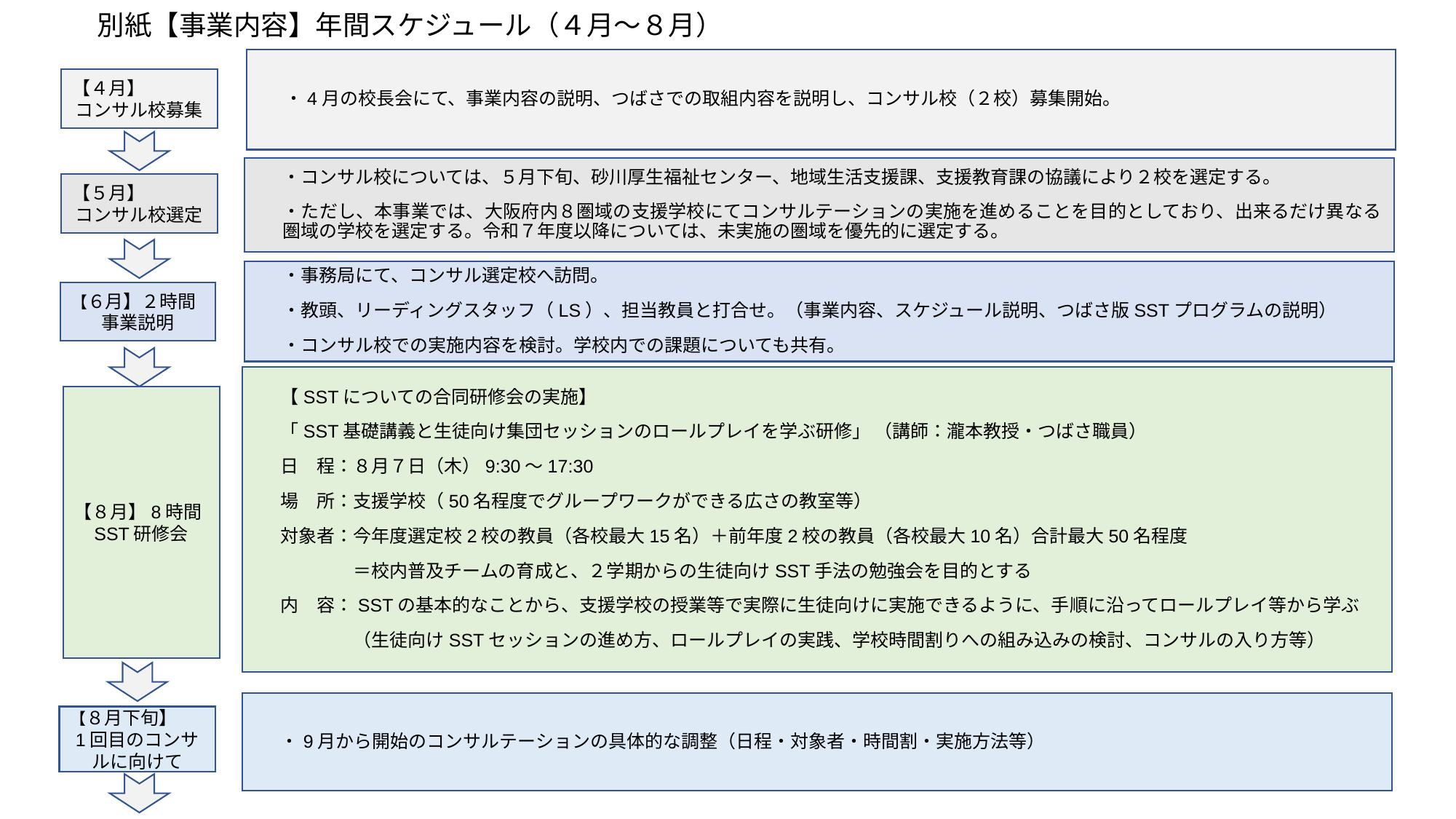

# 別紙【事業内容】年間スケジュール（４月～８月）
・4月の校長会にて、事業内容の説明、つばさでの取組内容を説明し、コンサル校（２校）募集開始。
【４月】
コンサル校募集

・コンサル校については、５月下旬、砂川厚生福祉センター、地域生活支援課、支援教育課の協議により２校を選定する。
・ただし、本事業では、大阪府内８圏域の支援学校にてコンサルテーションの実施を進めることを目的としており、出来るだけ異なる圏域の学校を選定する。令和７年度以降については、未実施の圏域を優先的に選定する。
【５月】
コンサル校選定

・事務局にて、コンサル選定校へ訪問。
・教頭、リーディングスタッフ（LS）、担当教員と打合せ。（事業内容、スケジュール説明、つばさ版SSTプログラムの説明）
・コンサル校での実施内容を検討。学校内での課題についても共有。
【６月】２時間
事業説明

【SSTについての合同研修会の実施】
「SST基礎講義と生徒向け集団セッションのロールプレイを学ぶ研修」 （講師：瀧本教授・つばさ職員）
日　程：８月７日（木）9:30～17:30
場　所：支援学校（50名程度でグループワークができる広さの教室等）
対象者：今年度選定校2校の教員（各校最大15名）＋前年度2校の教員（各校最大10名）合計最大50名程度
　　　　＝校内普及チームの育成と、２学期からの生徒向けSST手法の勉強会を目的とする
内　容：SSTの基本的なことから、支援学校の授業等で実際に生徒向けに実施できるように、手順に沿ってロールプレイ等から学ぶ
　　　　（生徒向けSSTセッションの進め方、ロールプレイの実践、学校時間割りへの組み込みの検討、コンサルの入り方等）
【８月】8時間
SST研修会

・9月から開始のコンサルテーションの具体的な調整（日程・対象者・時間割・実施方法等）
【８月下旬】
1回目のコンサルに向けて